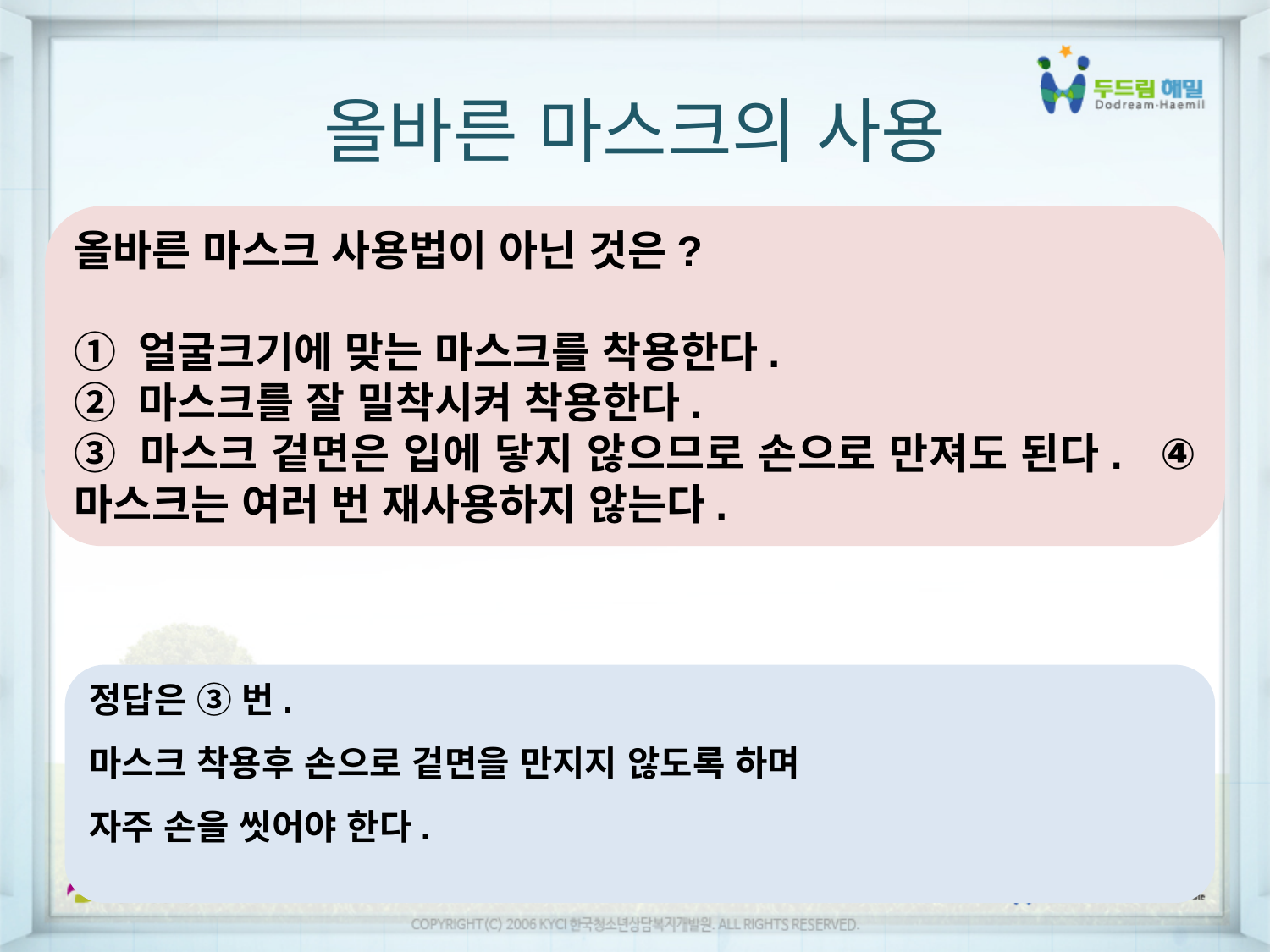

올바른 마스크의 사용
올바른 마스크 사용법이 아닌 것은?

① 얼굴크기에 맞는 마스크를 착용한다.
② 마스크를 잘 밀착시켜 착용한다.
③ 마스크 겉면은 입에 닿지 않으므로 손으로 만져도 된다.   ④ 마스크는 여러 번 재사용하지 않는다.
정답은 ③ 번.
마스크 착용후 손으로 겉면을 만지지 않도록 하며
자주 손을 씻어야 한다.